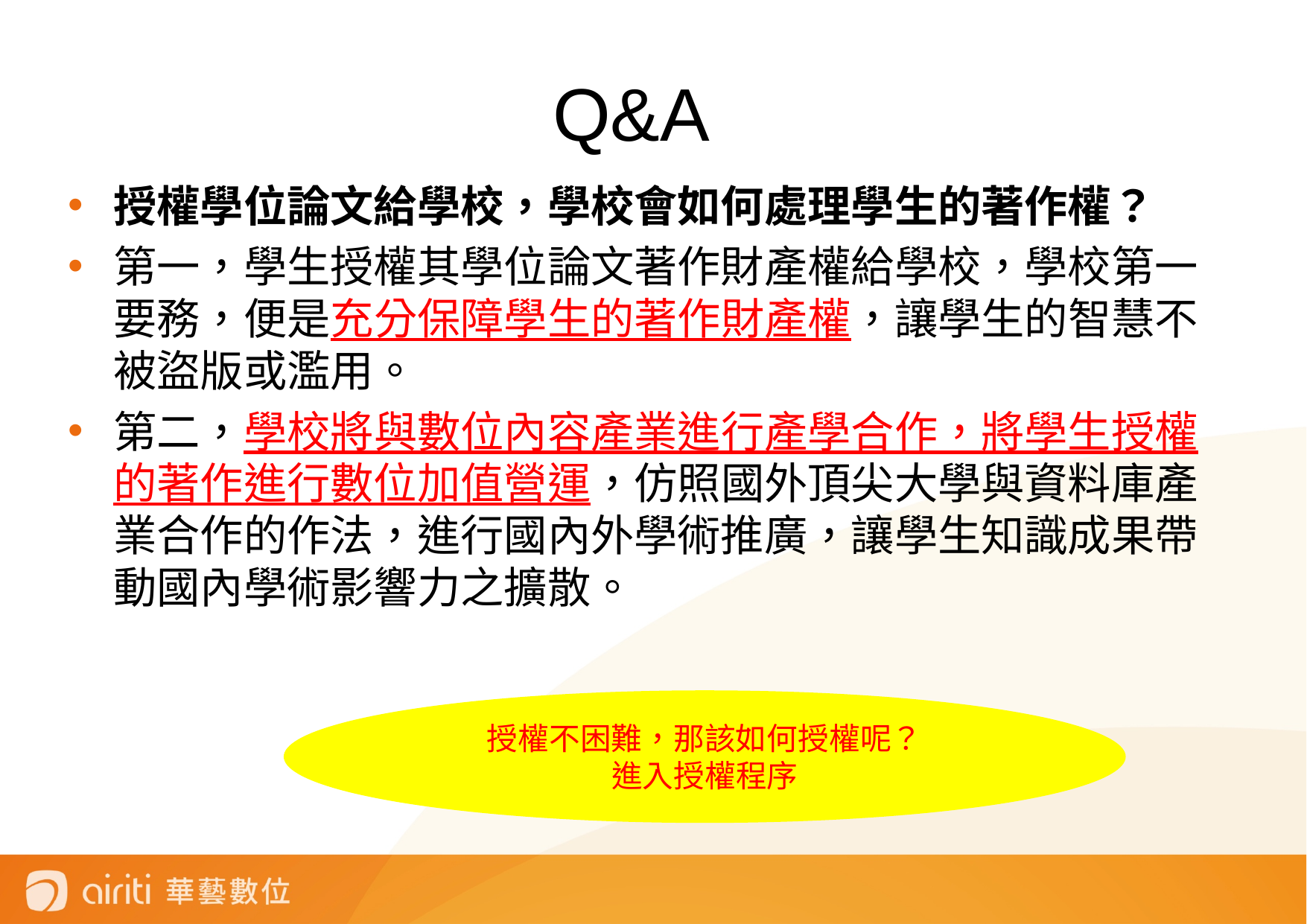

Q&A
授權學位論文給學校，學校會如何處理學生的著作權？
第一，學生授權其學位論文著作財產權給學校，學校第一要務，便是充分保障學生的著作財產權，讓學生的智慧不被盜版或濫用。
第二，學校將與數位內容產業進行產學合作，將學生授權的著作進行數位加值營運，仿照國外頂尖大學與資料庫產業合作的作法，進行國內外學術推廣，讓學生知識成果帶動國內學術影響力之擴散。

授權不困難，那該如何授權呢？
進入授權程序